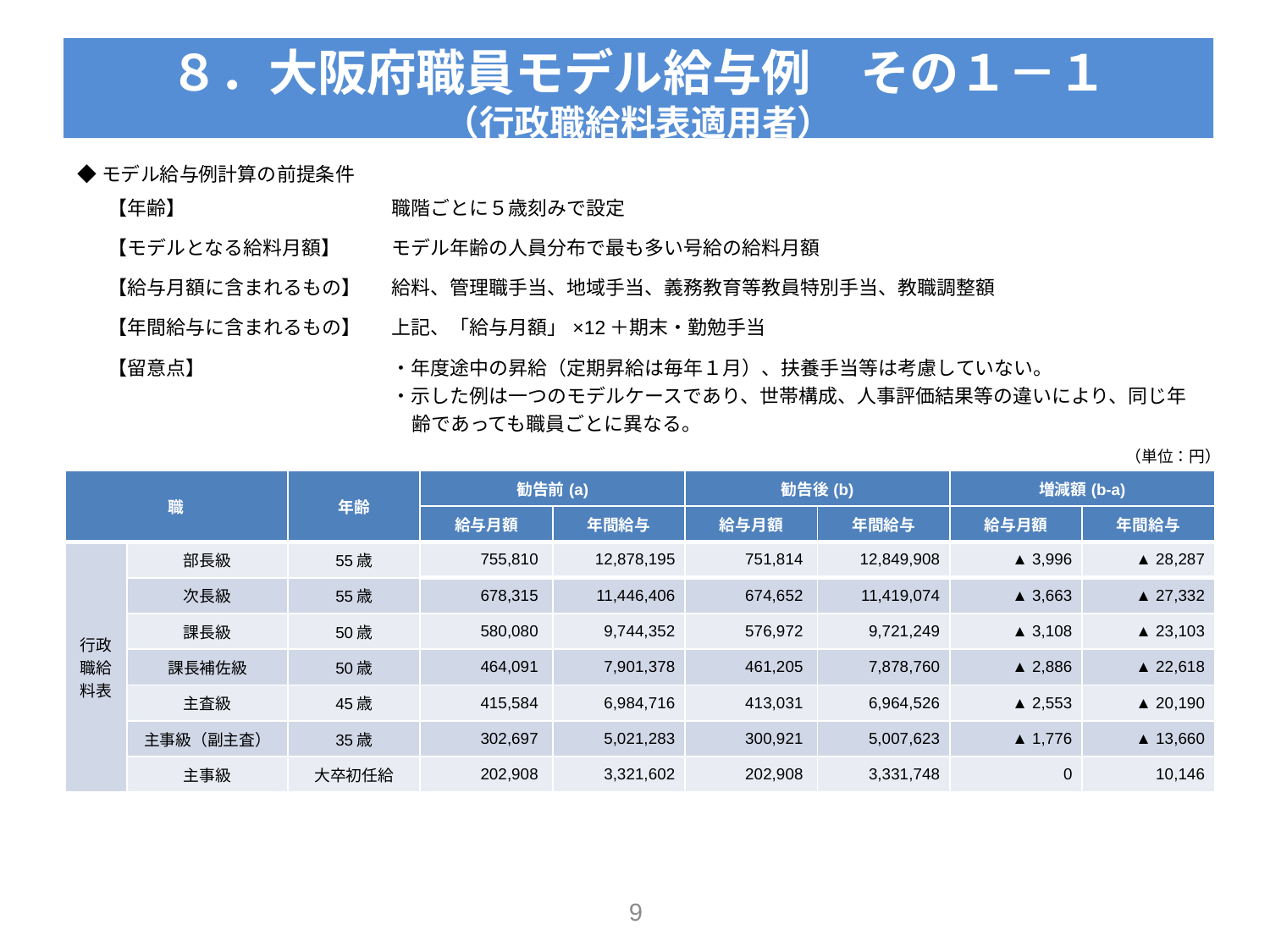

# ８．大阪府職員モデル給与例　その１－１ （行政職給料表適用者）
◆モデル給与例計算の前提条件

| 【年齢】 | 職階ごとに５歳刻みで設定 |
| --- | --- |
| 【モデルとなる給料月額】 | モデル年齢の人員分布で最も多い号給の給料月額 |
| 【給与月額に含まれるもの】 | 給料、管理職手当、地域手当、義務教育等教員特別手当、教職調整額 |
| 【年間給与に含まれるもの】 | 上記、「給与月額」×12＋期末・勤勉手当 |
| 【留意点】 | ・年度途中の昇給（定期昇給は毎年１月）、扶養手当等は考慮していない。 ・示した例は一つのモデルケースであり、世帯構成、人事評価結果等の違いにより、同じ年齢であっても職員ごとに異なる。 |
（単位：円）
| 職 |  | 年齢 | 勧告前(a) |  | 勧告後(b) |  | 増減額(b-a) |  |
| --- | --- | --- | --- | --- | --- | --- | --- | --- |
|  |  |  | 給与月額 | 年間給与 | 給与月額 | 年間給与 | 給与月額 | 年間給与 |
| 行政職給料表 | 部長級 | 55歳 | 755,810 | 12,878,195 | 751,814 | 12,849,908 | ▲ 3,996 | ▲ 28,287 |
|  | 次長級 | 55歳 | 678,315 | 11,446,406 | 674,652 | 11,419,074 | ▲ 3,663 | ▲ 27,332 |
|  | 課長級 | 50歳 | 580,080 | 9,744,352 | 576,972 | 9,721,249 | ▲ 3,108 | ▲ 23,103 |
|  | 課長補佐級 | 50歳 | 464,091 | 7,901,378 | 461,205 | 7,878,760 | ▲ 2,886 | ▲ 22,618 |
|  | 主査級 | 45歳 | 415,584 | 6,984,716 | 413,031 | 6,964,526 | ▲ 2,553 | ▲ 20,190 |
|  | 主事級（副主査） | 35歳 | 302,697 | 5,021,283 | 300,921 | 5,007,623 | ▲ 1,776 | ▲ 13,660 |
|  | 主事級 | 大卒初任給 | 202,908 | 3,321,602 | 202,908 | 3,331,748 | 0 | 10,146 |
9